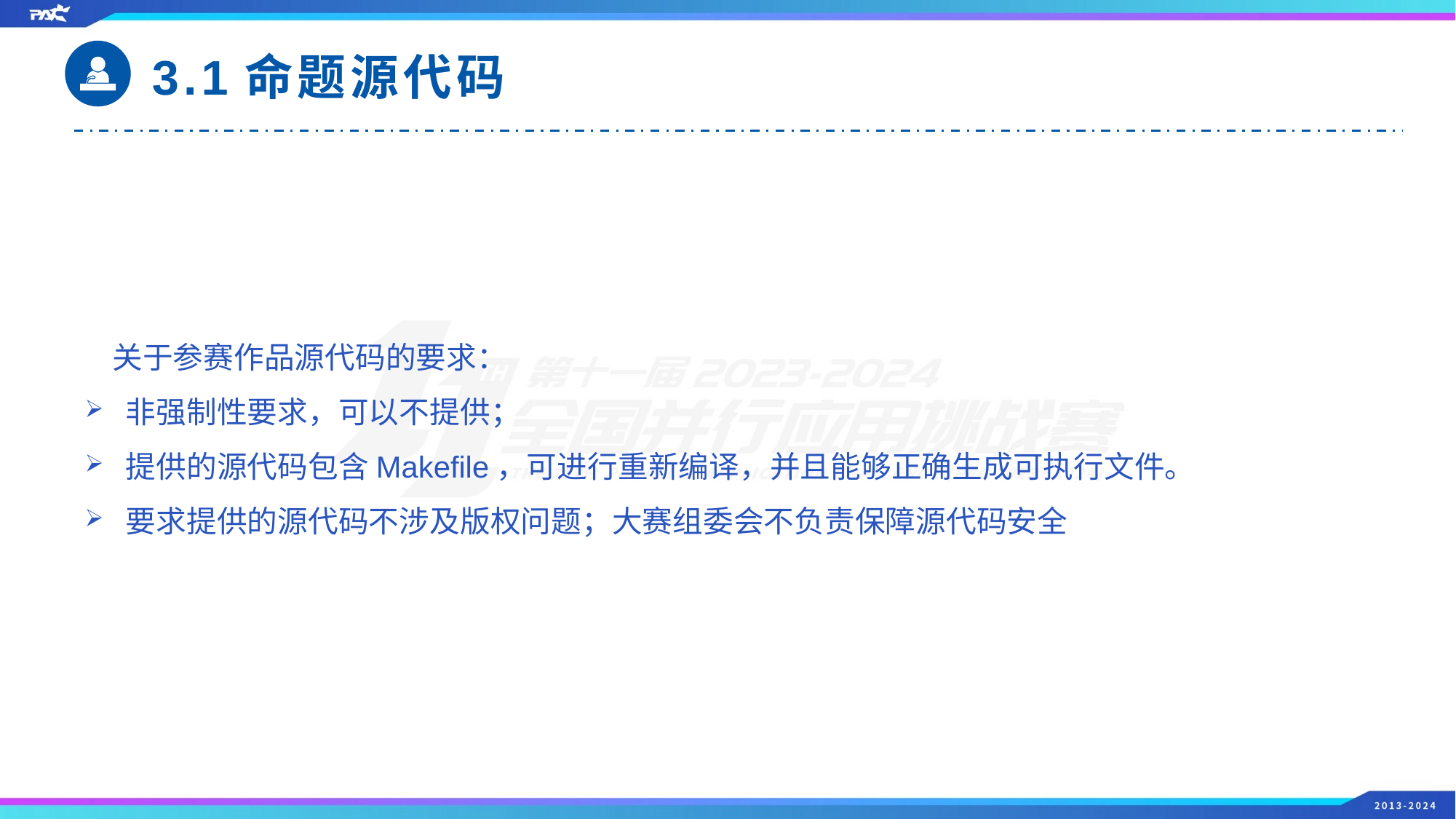

3.1命题源代码
   关于参赛作品源代码的要求：
非强制性要求，可以不提供；
提供的源代码包含Makefile，可进行重新编译，并且能够正确生成可执行文件。
要求提供的源代码不涉及版权问题；大赛组委会不负责保障源代码安全